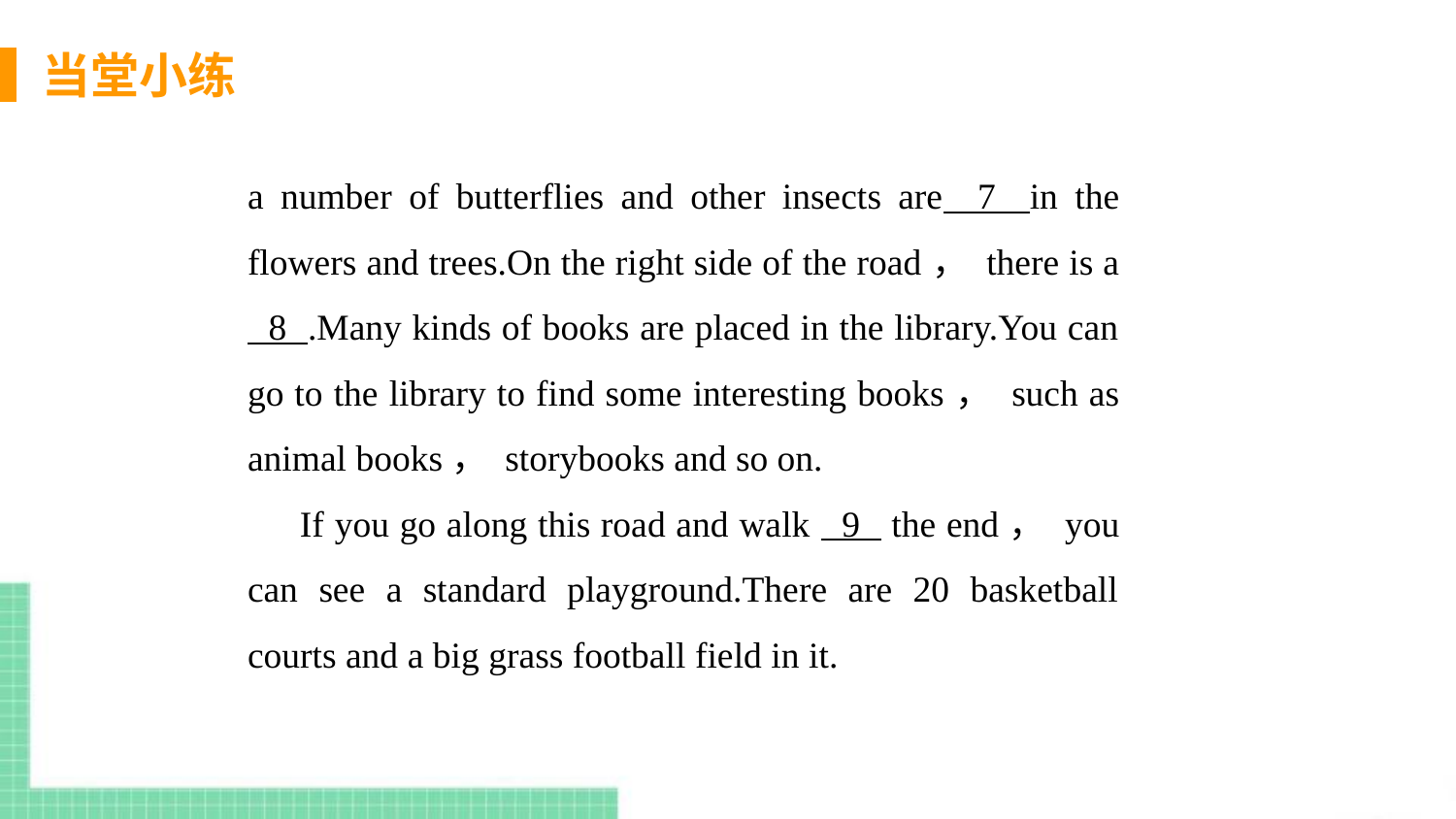

当堂小练

a number of butterflies and other insects are  7  in the flowers and trees.On the right side of the road， there is a   8  .Many kinds of books are placed in the library.You can go to the library to find some interesting books， such as animal books， storybooks and so on.
     If you go along this road and walk   9   the end， you can see a standard playground.There are 20 basketball courts and a big grass football field in it.